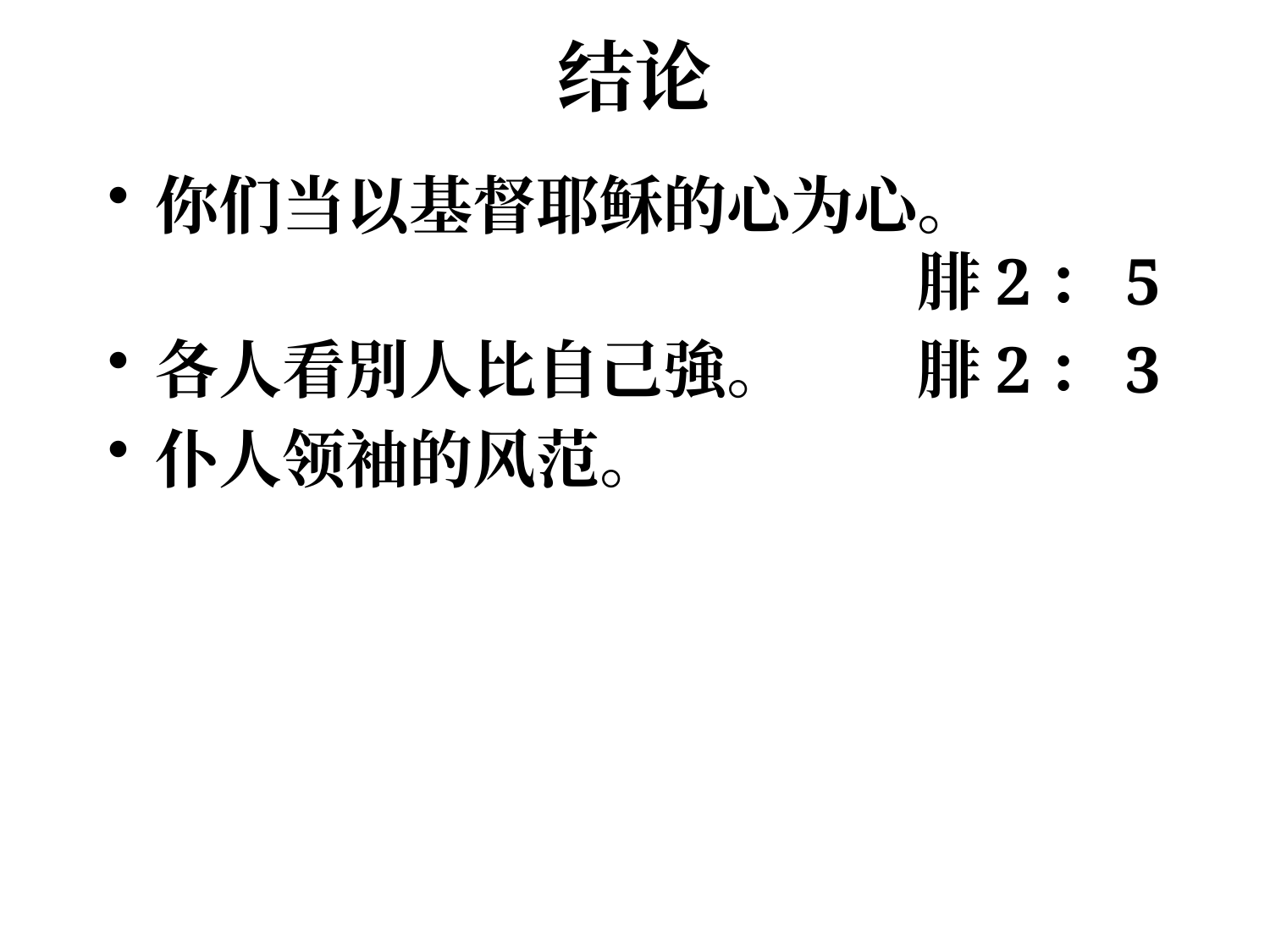

# 结论
你们当以基督耶稣的心为心。							腓2：5
各人看別人比自己強。	腓2：3
仆人领袖的风范。